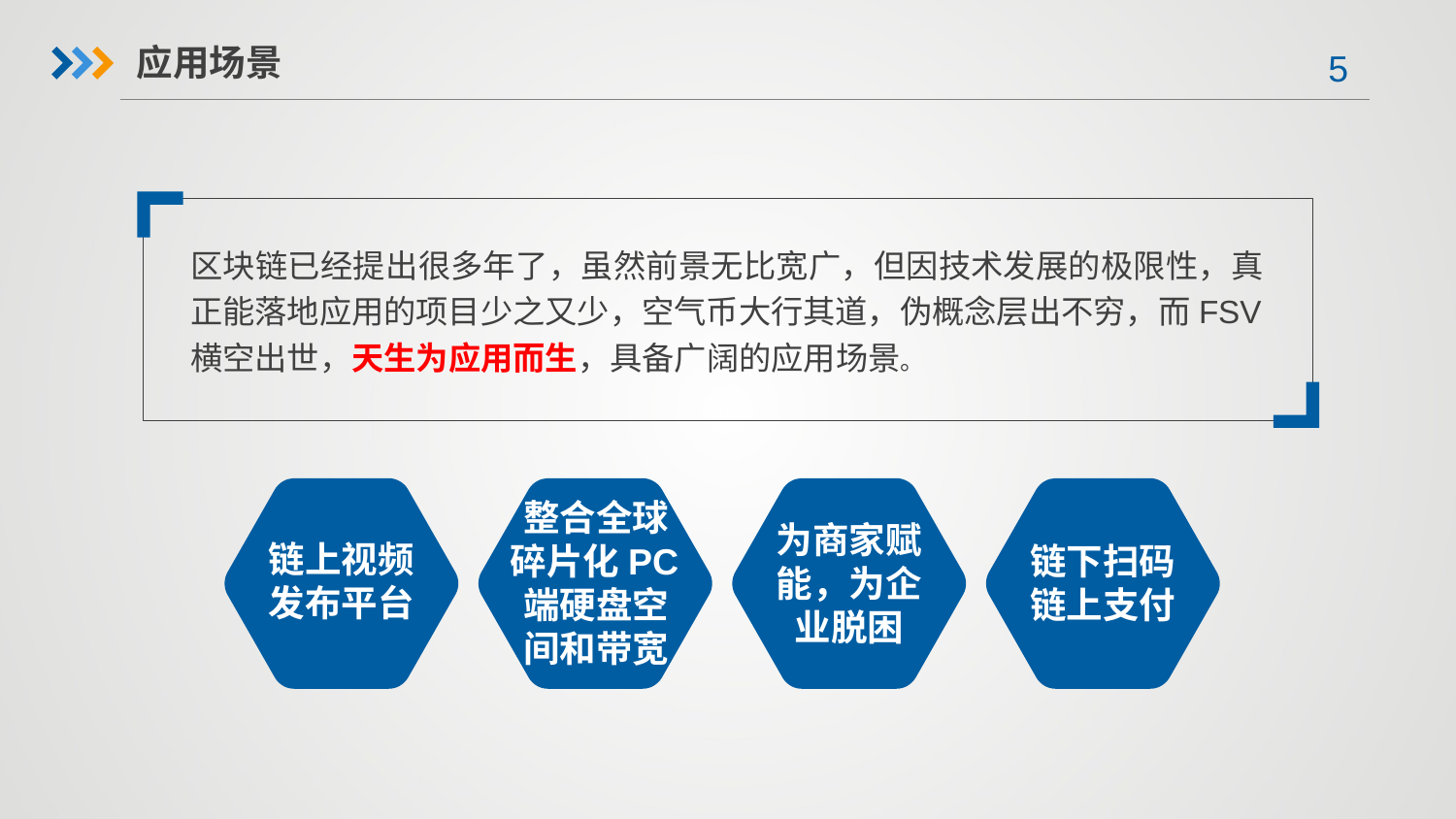

应用场景

区块链已经提出很多年了，虽然前景无比宽广，但因技术发展的极限性，真正能落地应用的项目少之又少，空气币大行其道，伪概念层出不穷，而FSV横空出世，天生为应用而生，具备广阔的应用场景。

整合全球碎片化PC端硬盘空间和带宽
为商家赋能，为企业脱困
链上视频发布平台
链下扫码
链上支付